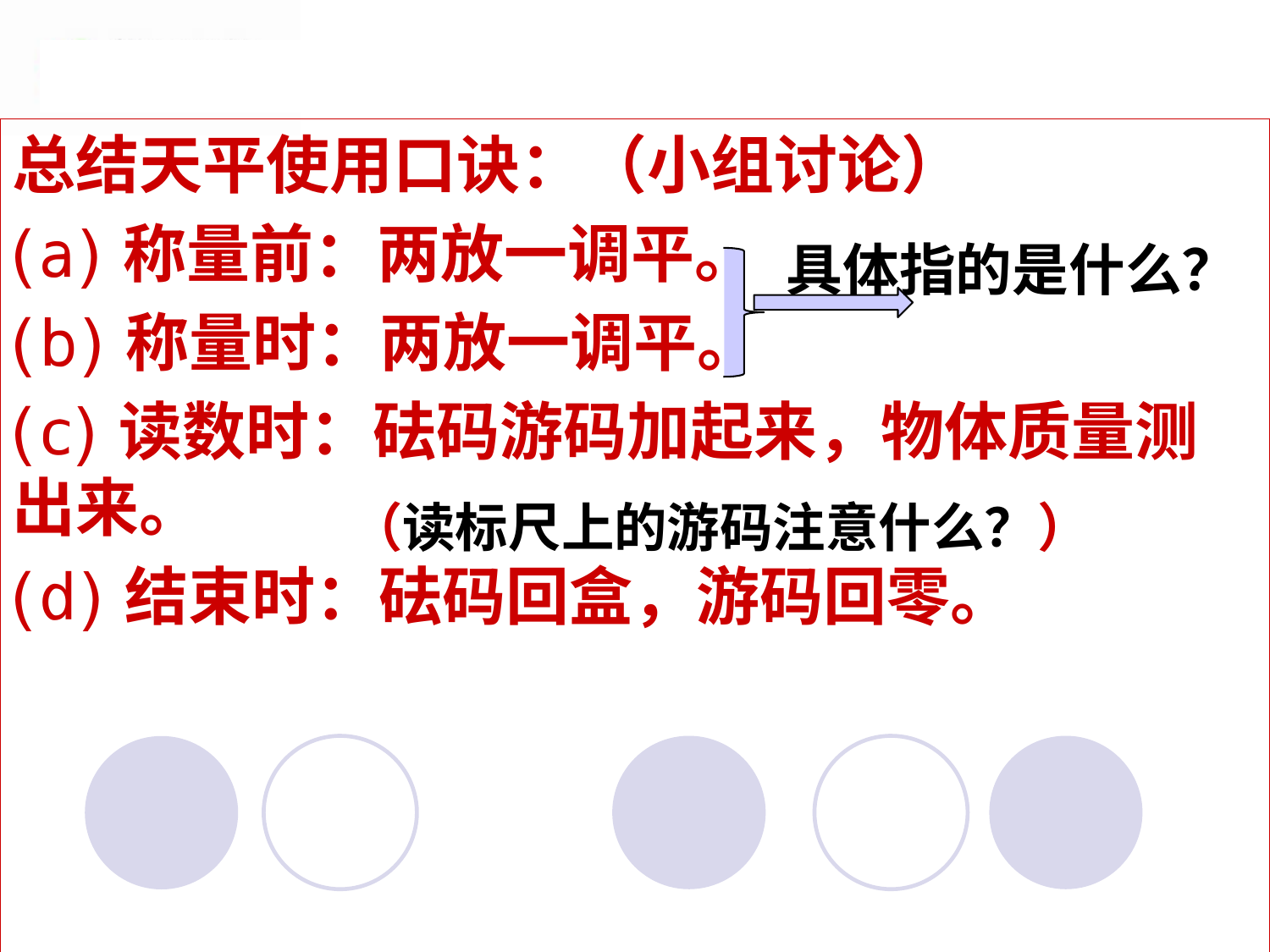

总结天平使用口诀：（小组讨论）
(a)称量前：两放一调平。
(b)称量时：两放一调平。
(c)读数时：砝码游码加起来，物体质量测出来。
(d)结束时：砝码回盒，游码回零。

具体指的是什么？

（读标尺上的游码注意什么？）